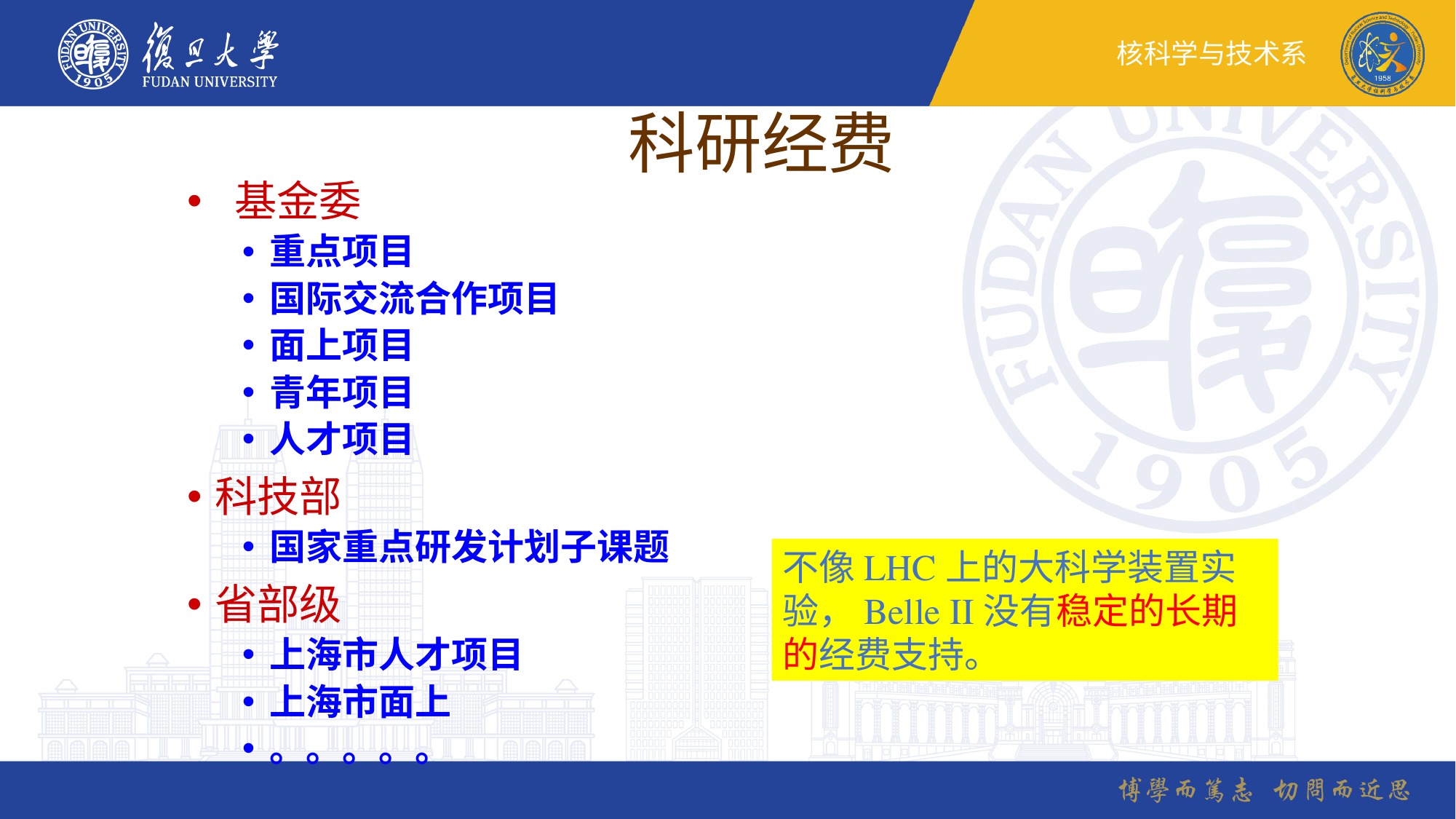

科研经费
 基金委
重点项目
国际交流合作项目
面上项目
青年项目
人才项目
科技部
国家重点研发计划子课题
省部级
上海市人才项目
上海市面上
。。。。。
不像LHC上的大科学装置实验，Belle II没有稳定的长期的经费支持。